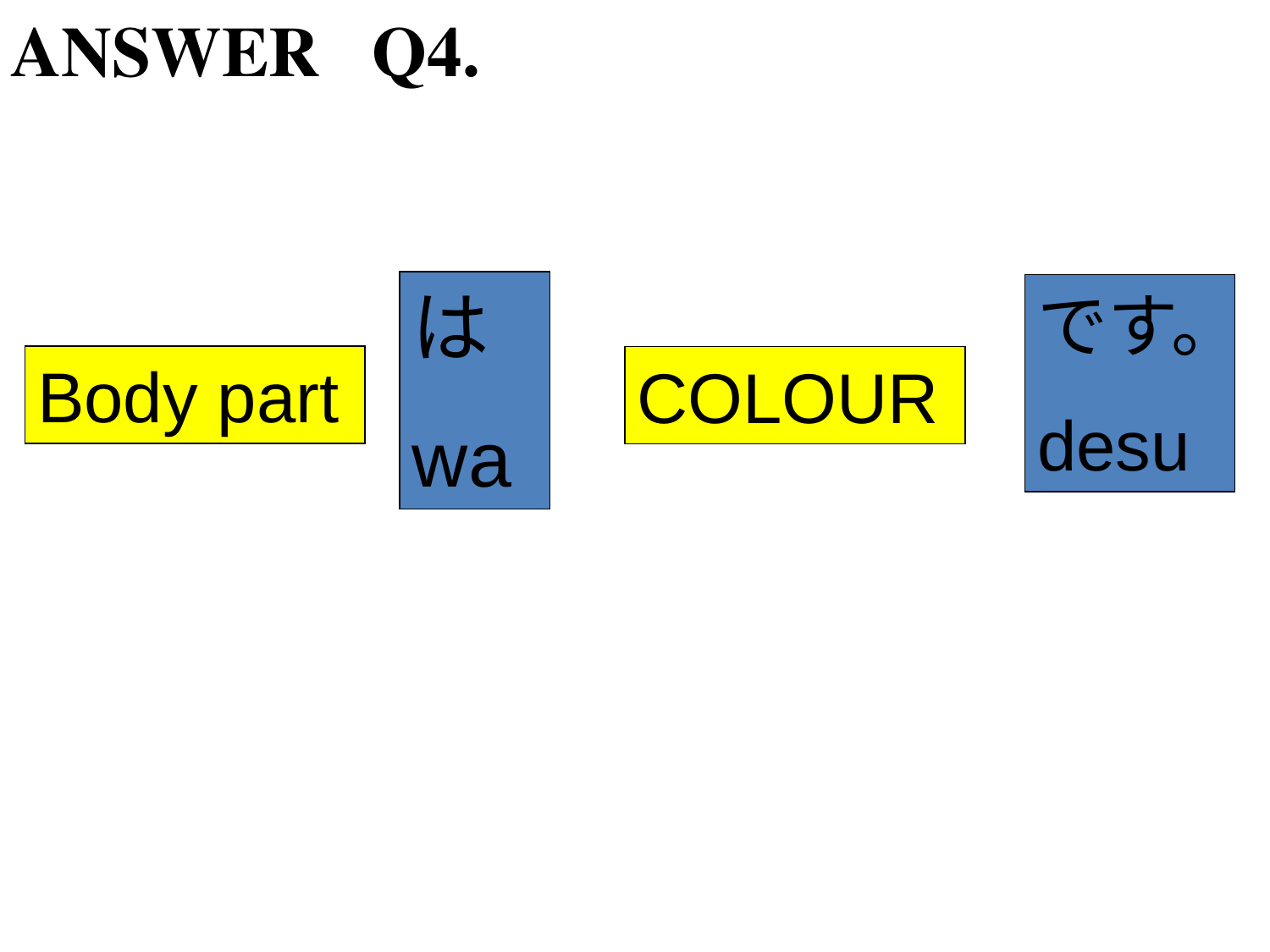

ANSWER   Q4.
は
wa
です。
desu
Body part
COLOUR